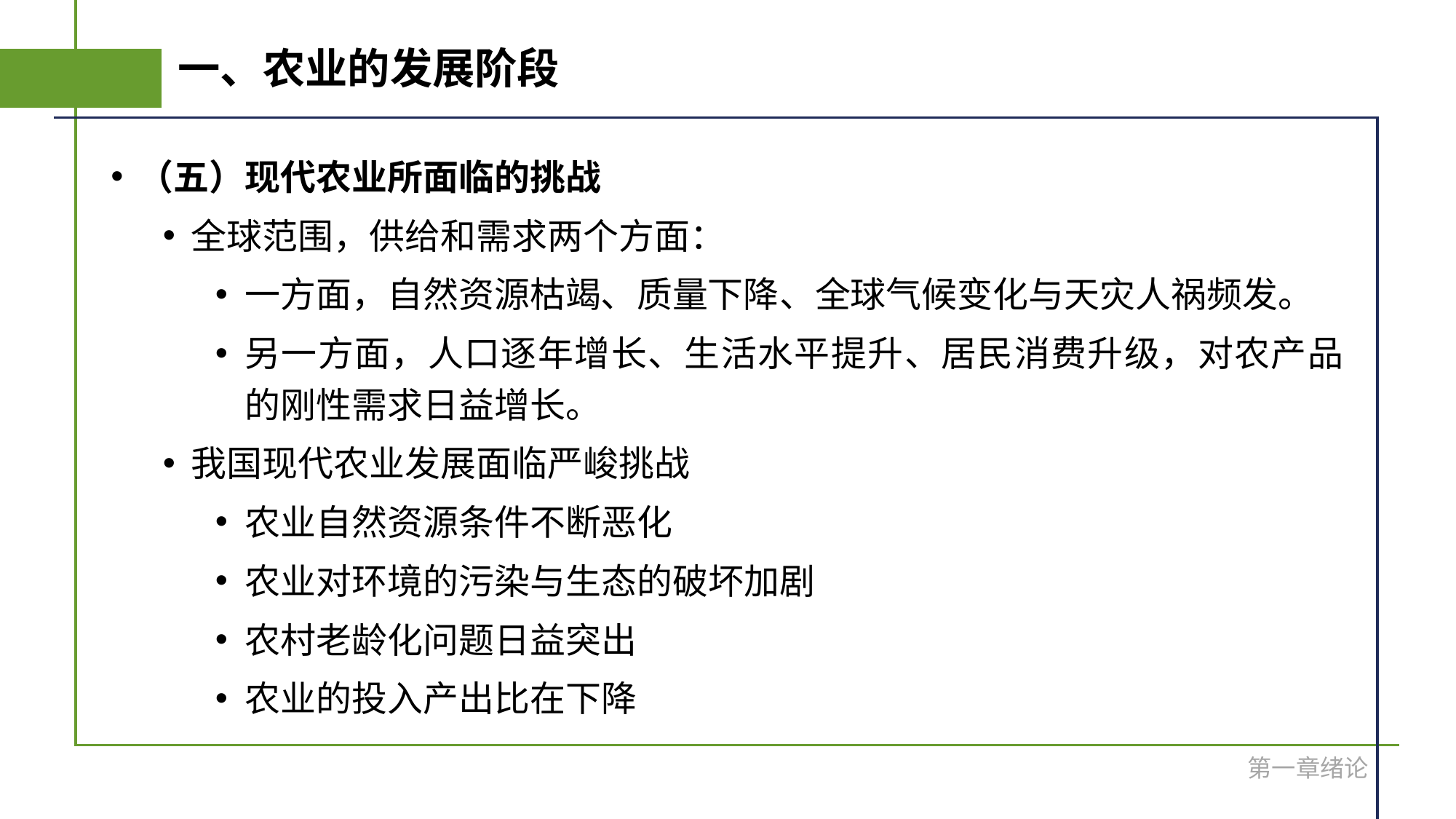

# 一、农业的发展阶段
（五）现代农业所面临的挑战
全球范围，供给和需求两个方面：
一方面，自然资源枯竭、质量下降、全球气候变化与天灾人祸频发。
另一方面，人口逐年增长、生活水平提升、居民消费升级，对农产品的刚性需求日益增长。
我国现代农业发展面临严峻挑战
农业自然资源条件不断恶化
农业对环境的污染与生态的破坏加剧
农村老龄化问题日益突出
农业的投入产出比在下降

第一章绪论